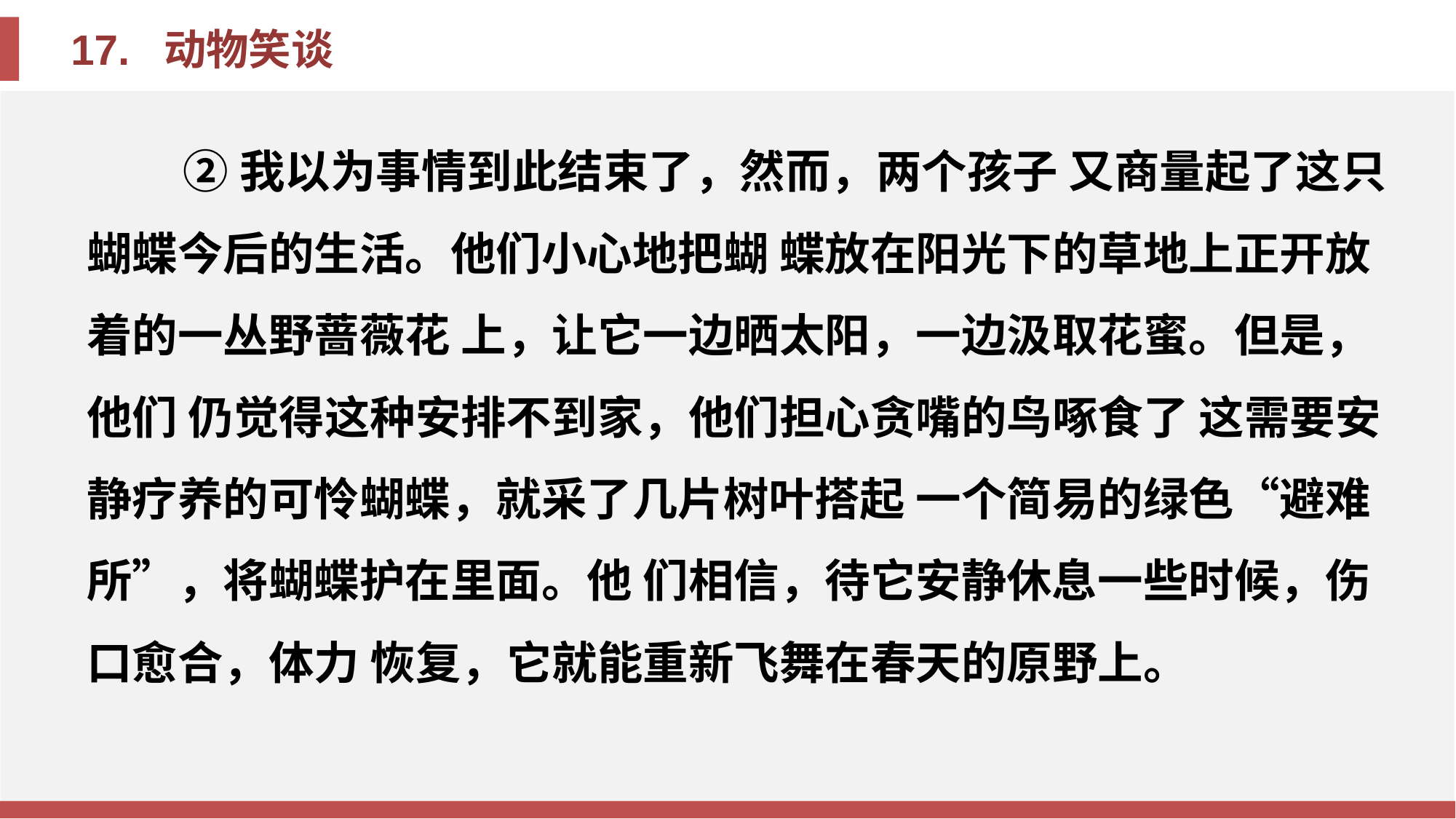

②我以为事情到此结束了，然而，两个孩子 又商量起了这只蝴蝶今后的生活。他们小心地把蝴 蝶放在阳光下的草地上正开放着的一丛野蔷薇花 上，让它一边晒太阳，一边汲取花蜜。但是，他们 仍觉得这种安排不到家，他们担心贪嘴的鸟啄食了 这需要安静疗养的可怜蝴蝶，就采了几片树叶搭起 一个简易的绿色“避难所”，将蝴蝶护在里面。他 们相信，待它安静休息一些时候，伤口愈合，体力 恢复，它就能重新飞舞在春天的原野上。